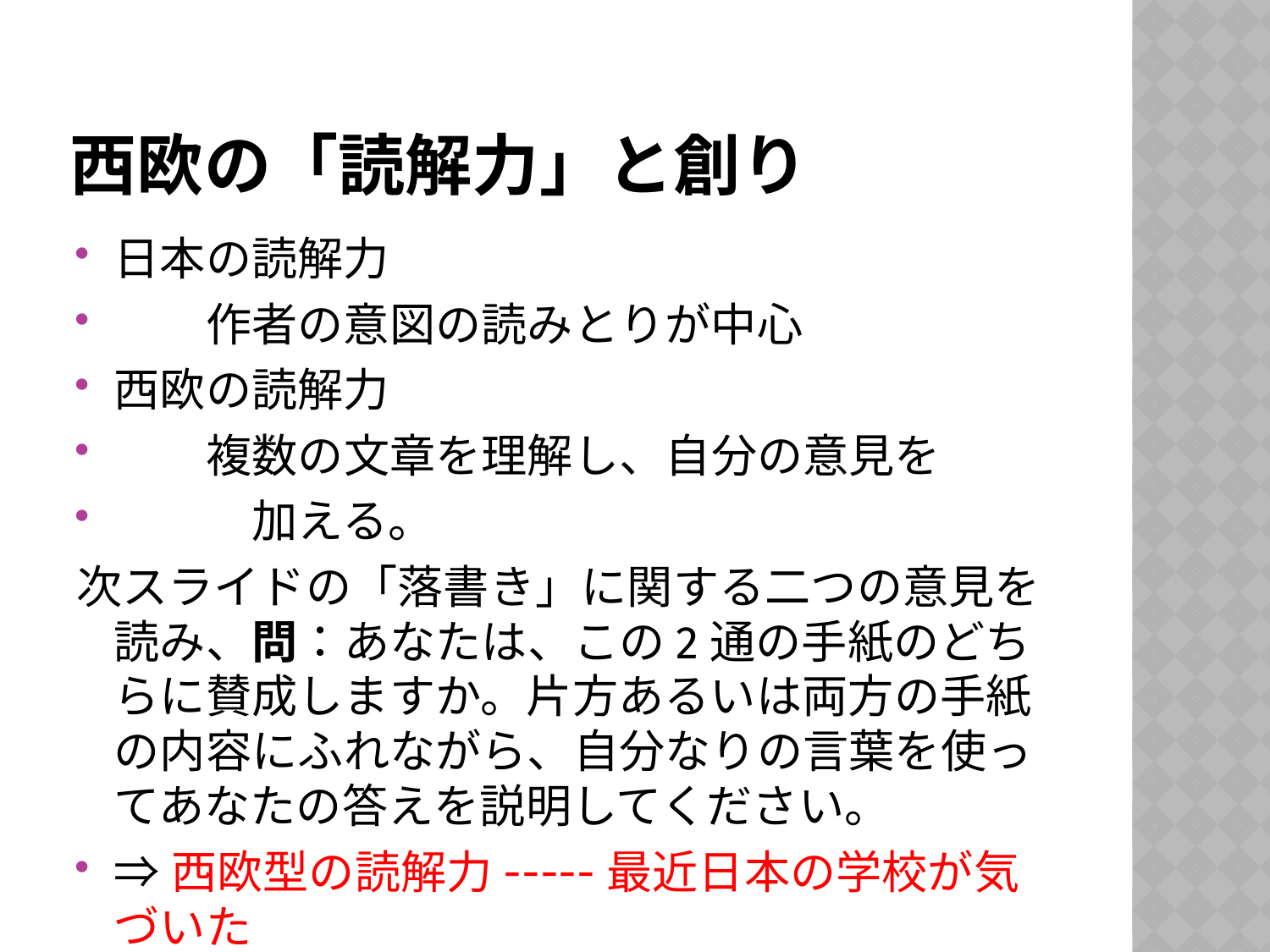

# 西欧の「読解力」と創り
日本の読解力
　　作者の意図の読みとりが中心
西欧の読解力
　　複数の文章を理解し、自分の意見を
　　　加える。
次スライドの「落書き」に関する二つの意見を読み、問：あなたは、この2通の手紙のどちらに賛成しますか。片方あるいは両方の手紙の内容にふれながら、自分なりの言葉を使ってあなたの答えを説明してください。
⇒西欧型の読解力-----最近日本の学校が気づいた